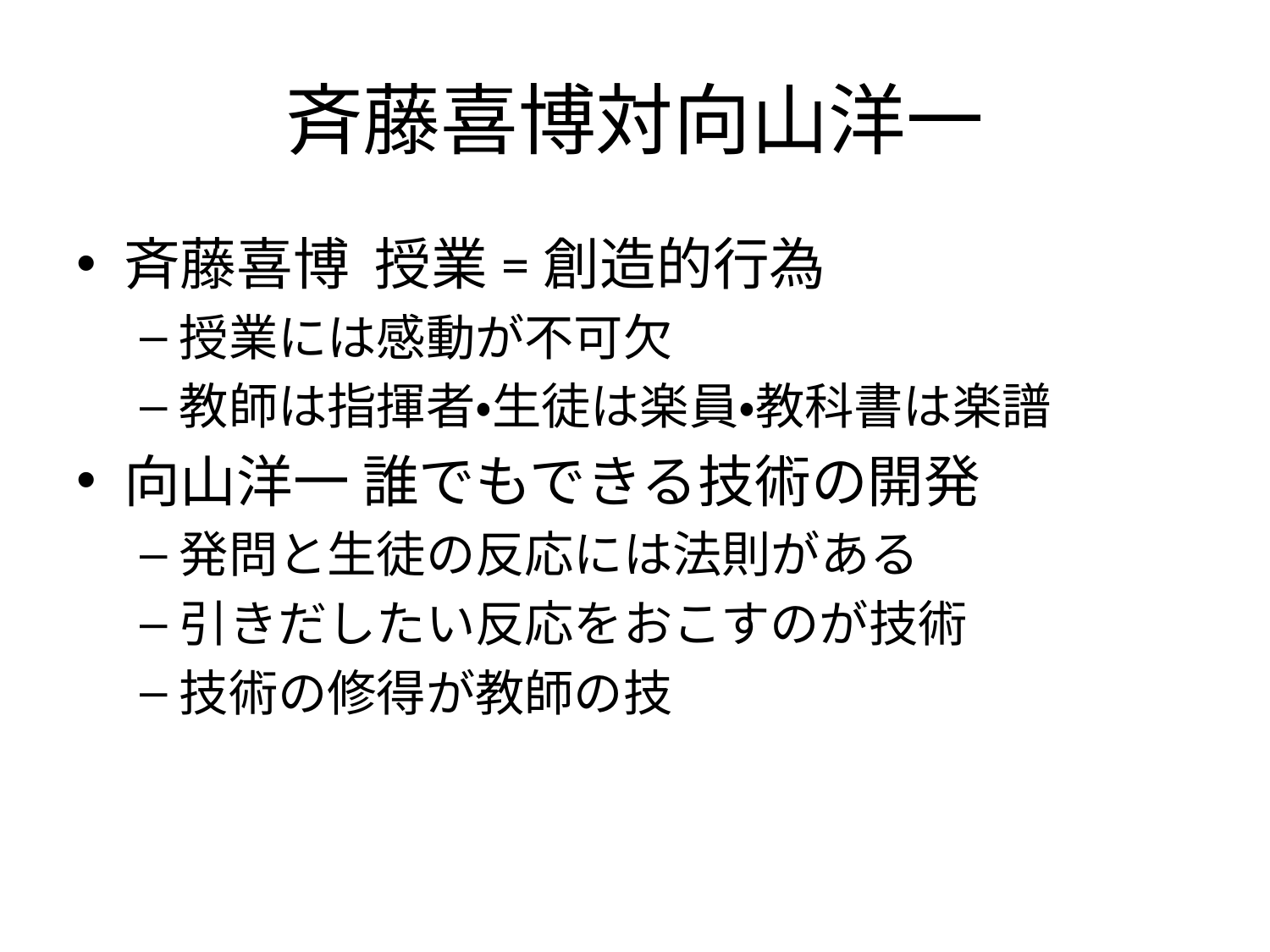

# 斉藤喜博対向山洋一
斉藤喜博  授業=創造的行為
授業には感動が不可欠
教師は指揮者・生徒は楽員・教科書は楽譜
向山洋一 誰でもできる技術の開発
発問と生徒の反応には法則がある
引きだしたい反応をおこすのが技術
技術の修得が教師の技